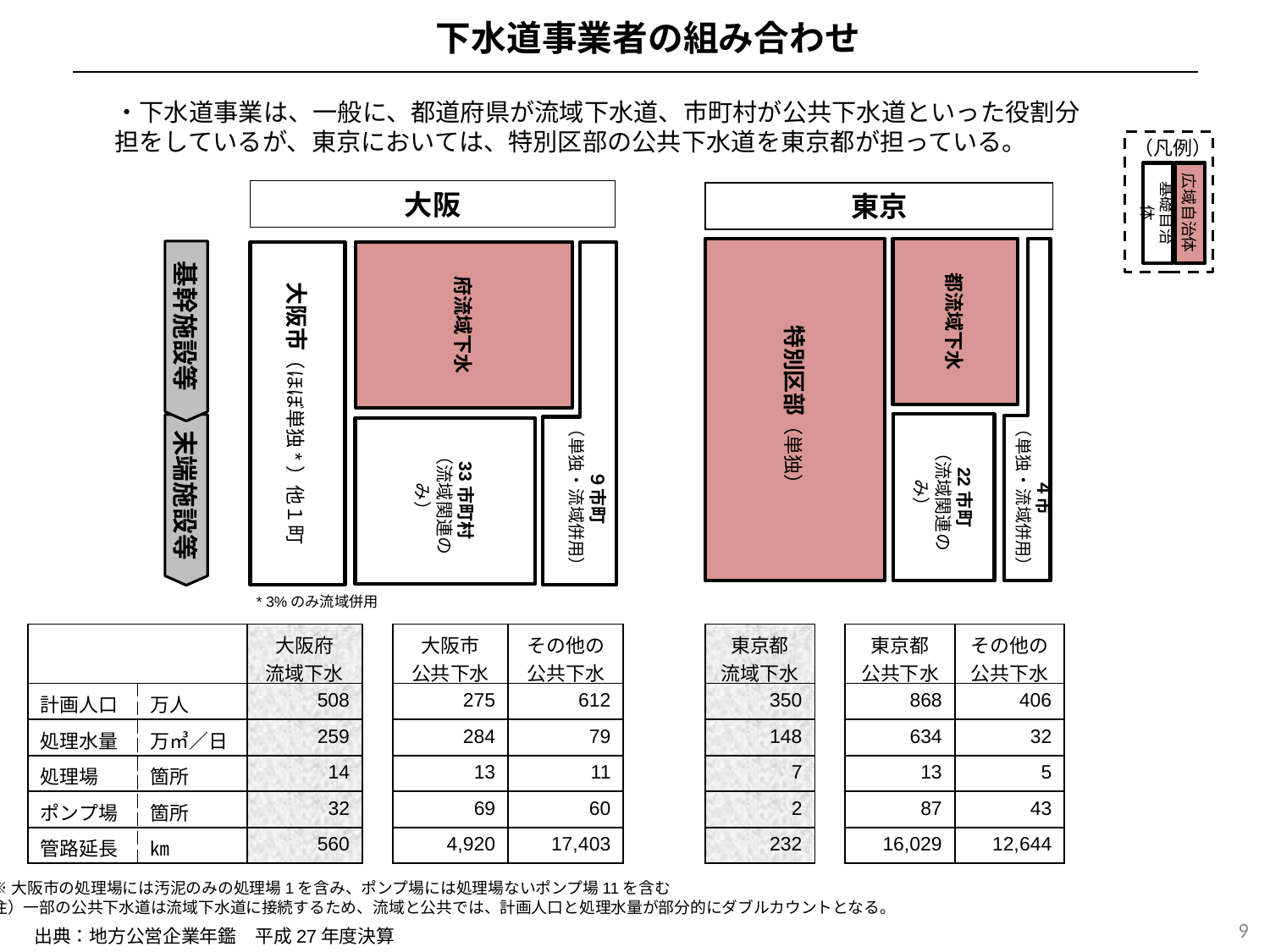

下水道事業者の組み合わせ
・下水道事業は、一般に、都道府県が流域下水道、市町村が公共下水道といった役割分担をしているが、東京においては、特別区部の公共下水道を東京都が担っている。
（凡例）

基礎自治体
広域自治体
大阪
東京
特別区部（単独）
都流域下水

基幹施設等
大阪市（ほぼ単独*）他１町
府流域下水

９市町
（単独・流域併用）
４市
（単独・流域併用）
22市町
（流域関連のみ）
末端施設等
33市町村
（流域関連のみ）
* 3%のみ流域併用
|  |  | 大阪府 流域下水 |  | 大阪市 公共下水 | その他の 公共下水 |
| --- | --- | --- | --- | --- | --- |
| 計画人口 | 万人 | 508 |  | 275 | 612 |
| 処理水量 | 万㎥／日 | 259 |  | 284 | 79 |
| 処理場 | 箇所 | 14 |  | 13 | 11 |
| ポンプ場 | 箇所 | 32 |  | 69 | 60 |
| 管路延長 | ㎞ | 560 |  | 4,920 | 17,403 |
| 東京都 流域下水 |  | 東京都 公共下水 | その他の 公共下水 |
| --- | --- | --- | --- |
| 350 |  | 868 | 406 |
| 148 |  | 634 | 32 |
| 7 |  | 13 | 5 |
| 2 |  | 87 | 43 |
| 232 |  | 16,029 | 12,644 |
※大阪市の処理場には汚泥のみの処理場1を含み、ポンプ場には処理場ないポンプ場11を含む
注）一部の公共下水道は流域下水道に接続するため、流域と公共では、計画人口と処理水量が部分的にダブルカウントとなる。
9
出典：地方公営企業年鑑　平成27年度決算